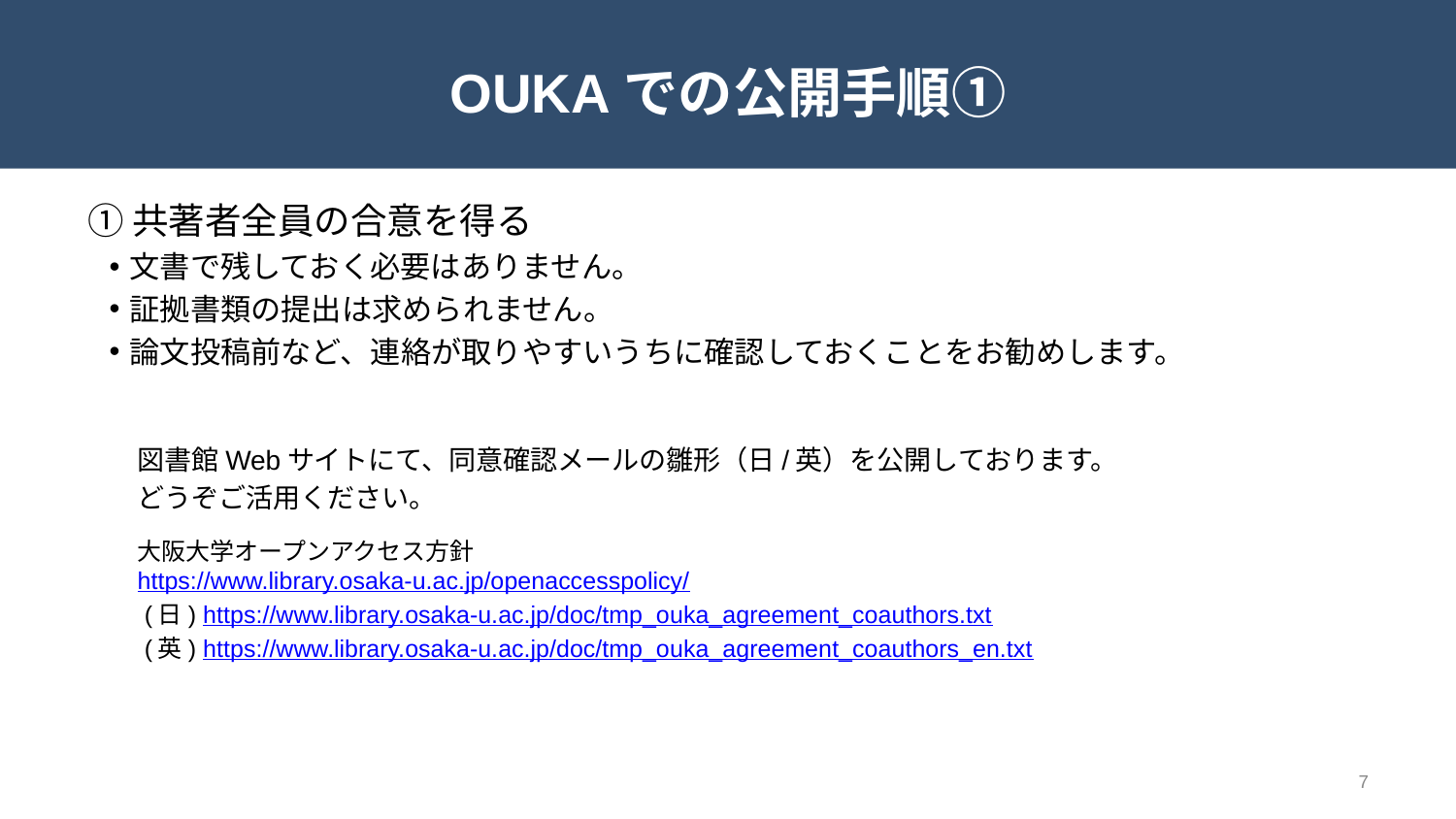

# OUKAでの公開手順①
①共著者全員の合意を得る
文書で残しておく必要はありません。
証拠書類の提出は求められません。
論文投稿前など、連絡が取りやすいうちに確認しておくことをお勧めします。

図書館Webサイトにて、同意確認メールの雛形（日/英）を公開しております。
どうぞご活用ください。

大阪大学オープンアクセス方針
https://www.library.osaka-u.ac.jp/openaccesspolicy/
 (日) https://www.library.osaka-u.ac.jp/doc/tmp_ouka_agreement_coauthors.txt
 (英) https://www.library.osaka-u.ac.jp/doc/tmp_ouka_agreement_coauthors_en.txt
7